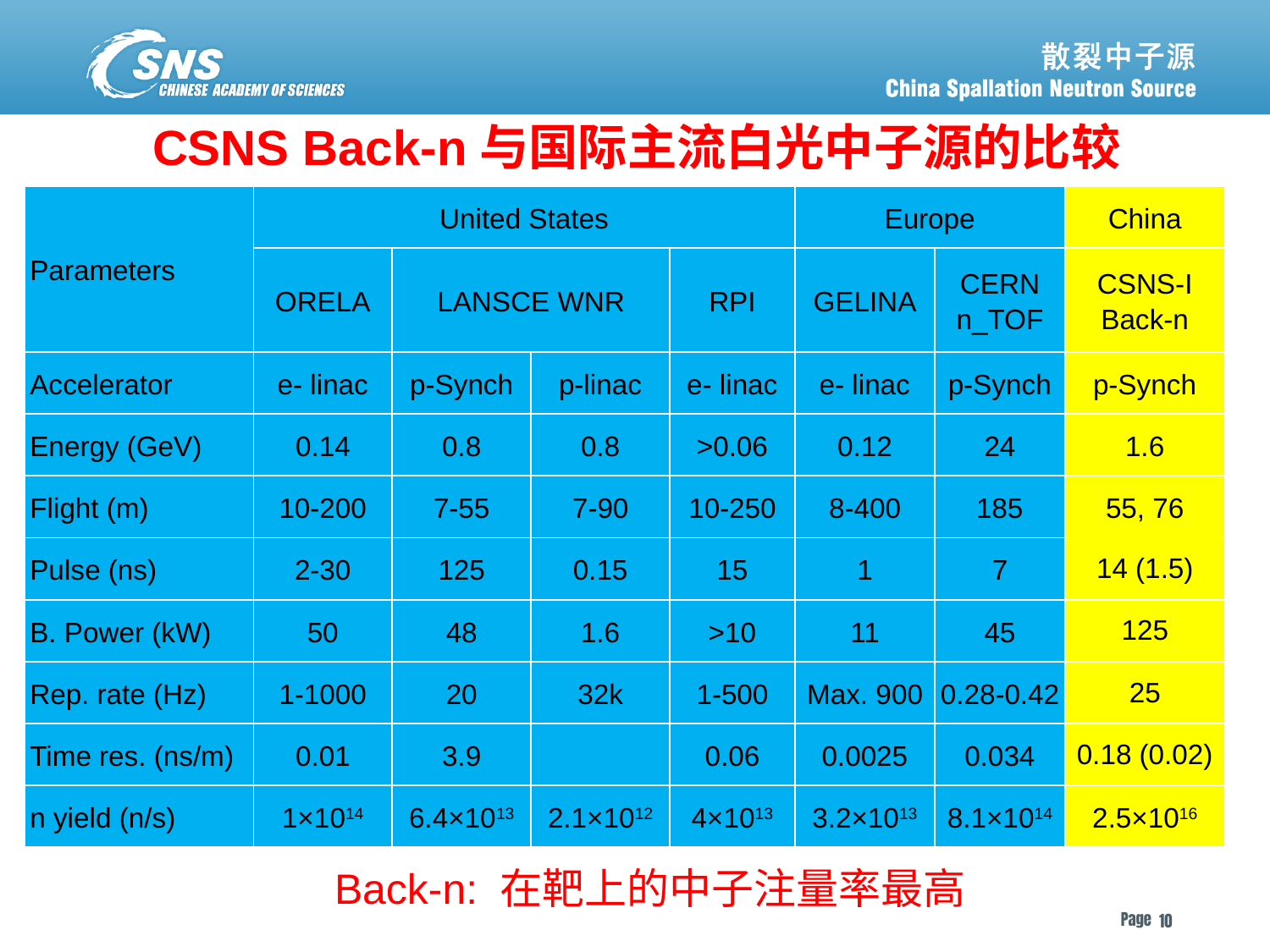

# CSNS Back-n与国际主流白光中子源的比较
| Parameters | United States |  |  |  | Europe |  | China |
| --- | --- | --- | --- | --- | --- | --- | --- |
|  | ORELA | LANSCE WNR |  | RPI | GELINA | CERN n\_TOF | CSNS-I Back-n |
| Accelerator | e- linac | p-Synch | p-linac | e- linac | e- linac | p-Synch | p-Synch |
| Energy (GeV) | 0.14 | 0.8 | 0.8 | >0.06 | 0.12 | 24 | 1.6 |
| Flight (m) | 10-200 | 7-55 | 7-90 | 10-250 | 8-400 | 185 | 55, 76 |
| Pulse (ns) | 2-30 | 125 | 0.15 | 15 | 1 | 7 | 14 (1.5) |
| B. Power (kW) | 50 | 48 | 1.6 | >10 | 11 | 45 | 125 |
| Rep. rate (Hz) | 1-1000 | 20 | 32k | 1-500 | Max. 900 | 0.28-0.42 | 25 |
| Time res. (ns/m) | 0.01 | 3.9 |  | 0.06 | 0.0025 | 0.034 | 0.18 (0.02) |
| n yield (n/s) | 1×1014 | 6.4×1013 | 2.1×1012 | 4×1013 | 3.2×1013 | 8.1×1014 | 2.5×1016 |
Back-n: 在靶上的中子注量率最高
10